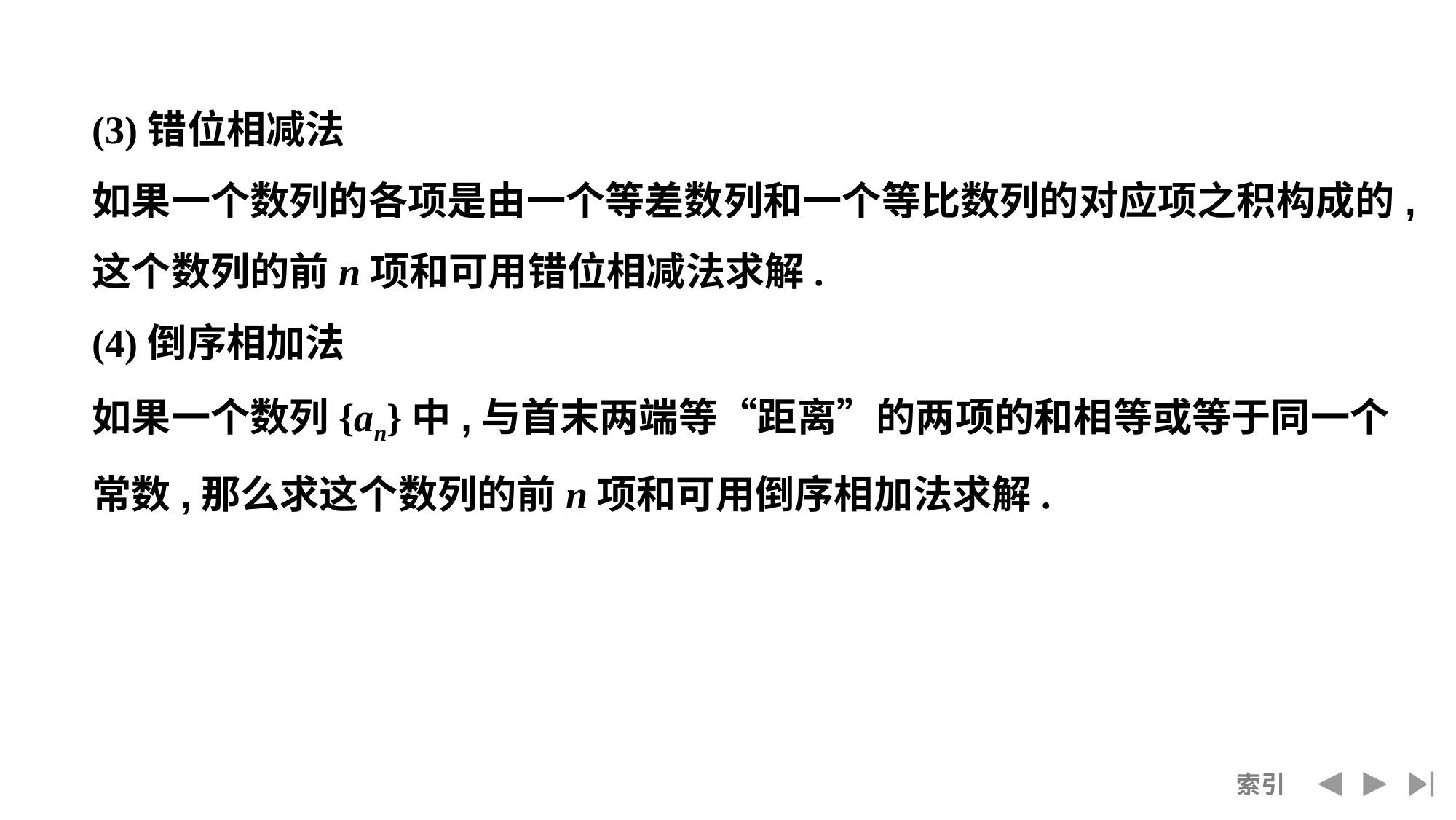

(3)错位相减法
	如果一个数列的各项是由一个等差数列和一个等比数列的对应项之积构成的,这个数列的前n项和可用错位相减法求解.
	(4)倒序相加法
	如果一个数列{an}中,与首末两端等“距离”的两项的和相等或等于同一个常数,那么求这个数列的前n项和可用倒序相加法求解.